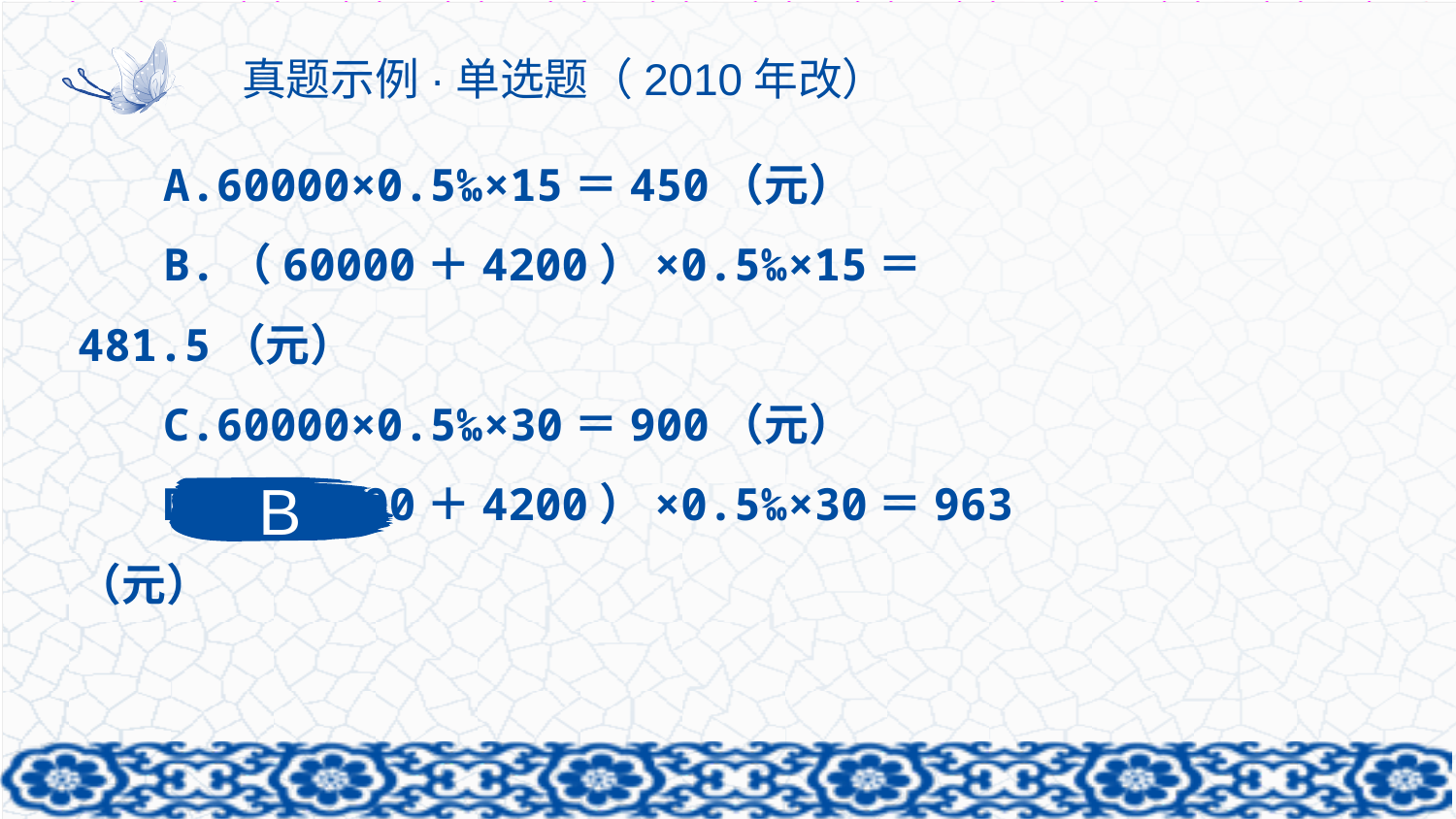

# 真题示例·单选题（2010年改）
A.60000×0.5‰×15＝450（元）
B.（60000＋4200）×0.5‰×15＝481.5（元）
C.60000×0.5‰×30＝900（元）
D.（60000＋4200）×0.5‰×30＝963（元）

B